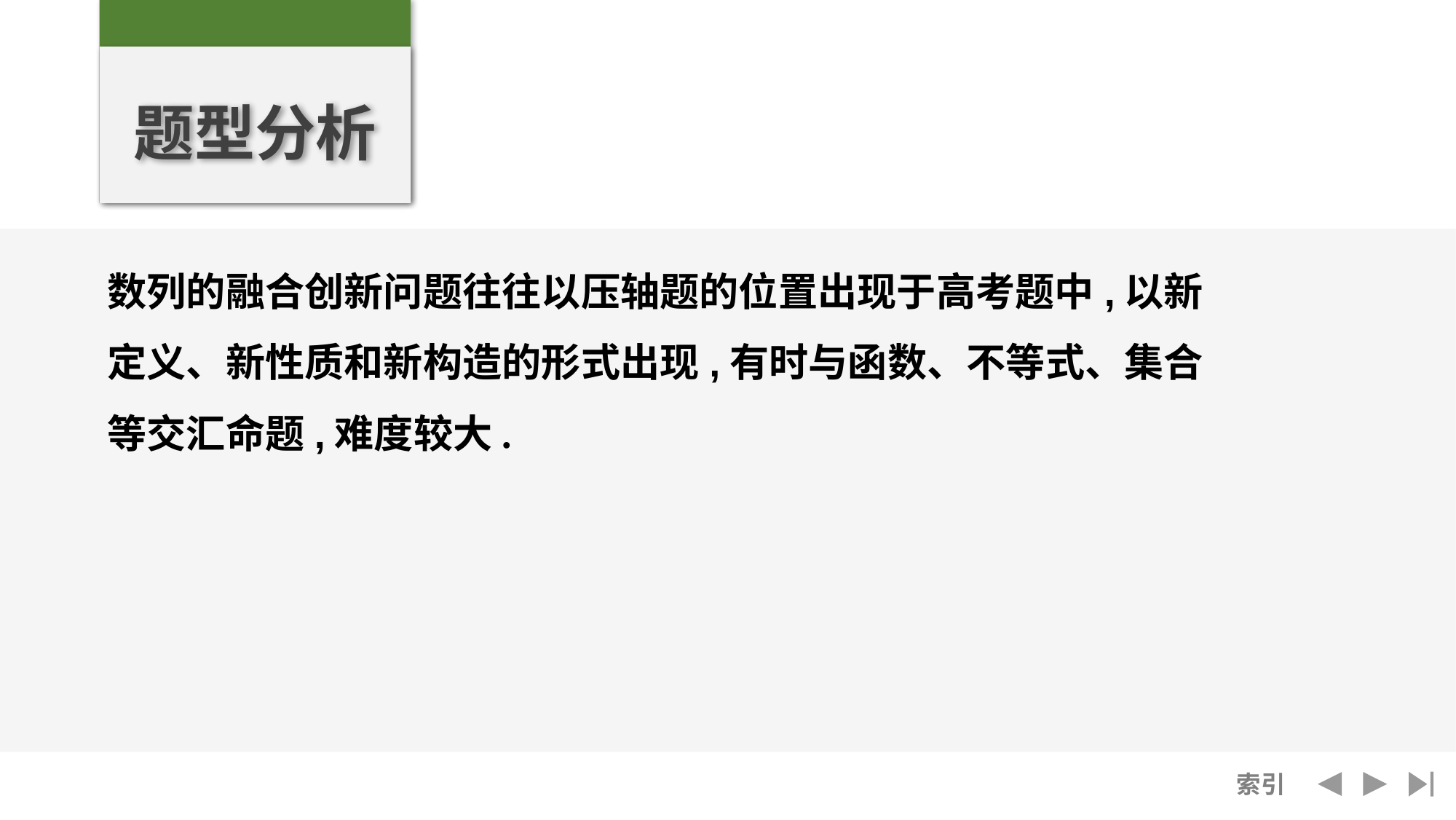

数列的融合创新问题往往以压轴题的位置出现于高考题中,以新定义、新性质和新构造的形式出现,有时与函数、不等式、集合等交汇命题,难度较大.